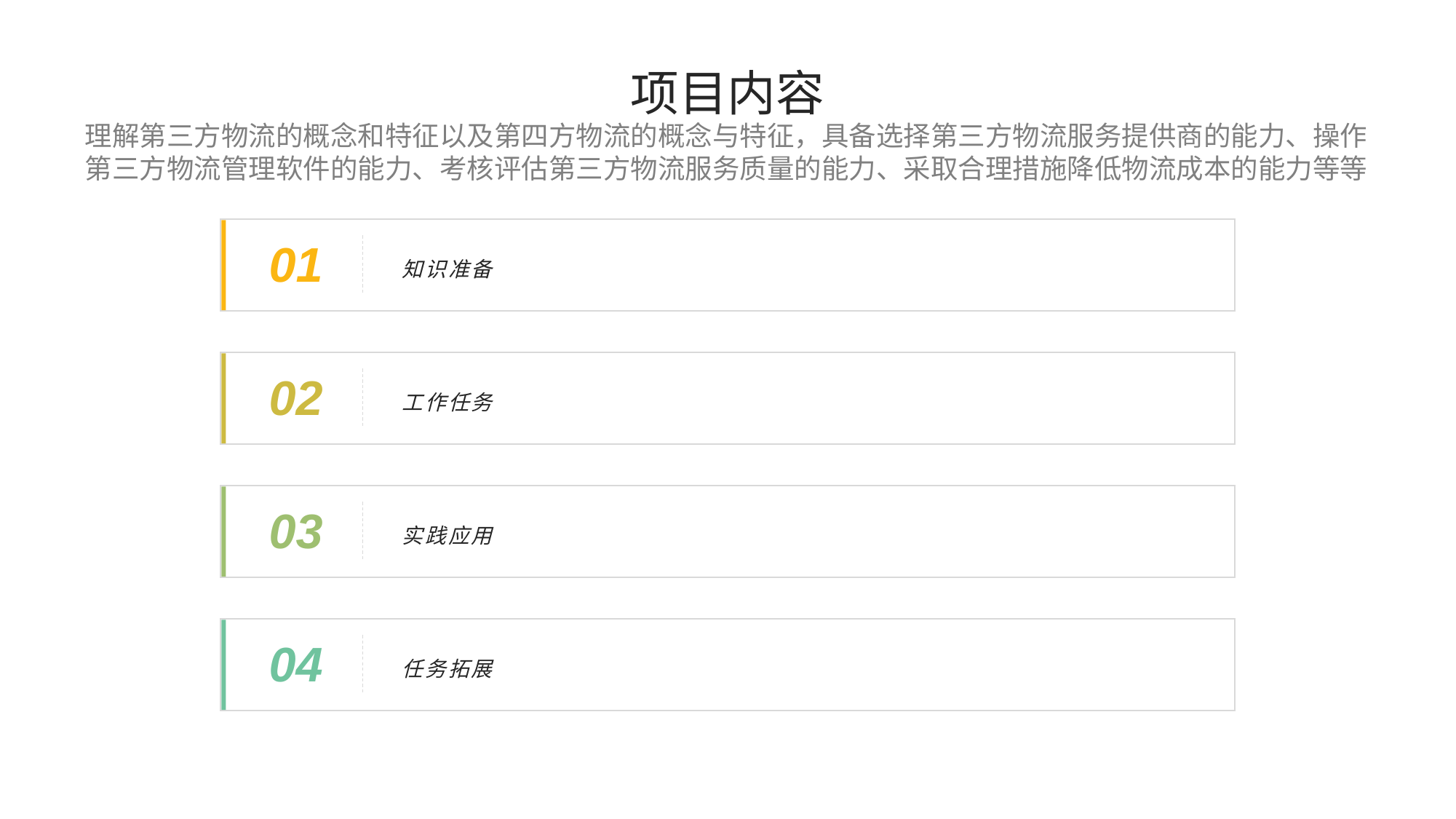

项目内容
理解第三方物流的概念和特征以及第四方物流的概念与特征，具备选择第三方物流服务提供商的能力、操作第三方物流管理软件的能力、考核评估第三方物流服务质量的能力、采取合理措施降低物流成本的能力等等

01
知识准备

02
工作任务

03
实践应用

04
任务拓展